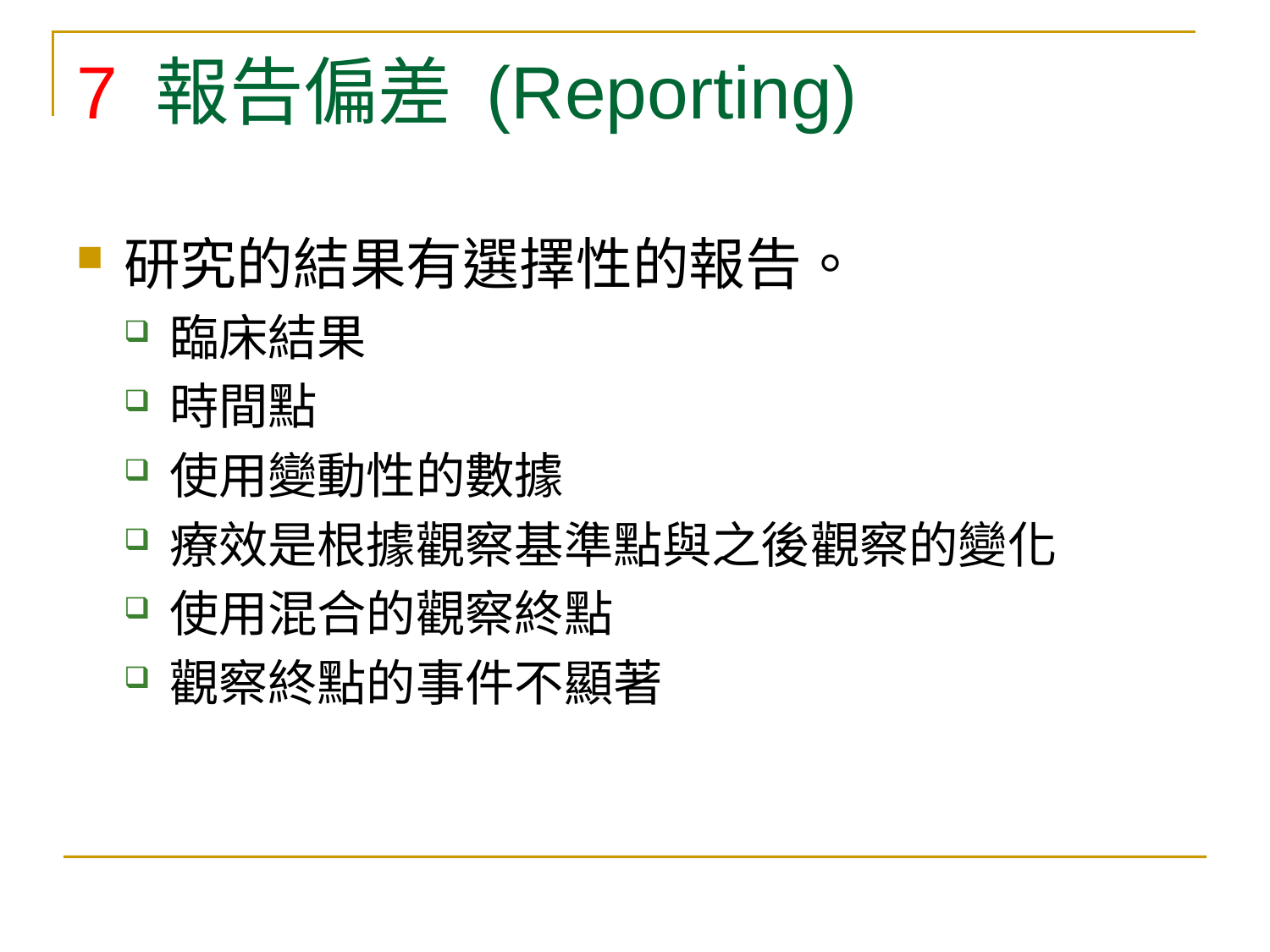

# 7 報告偏差 (Reporting)
研究的結果有選擇性的報告。
臨床結果
時間點
使用變動性的數據
療效是根據觀察基準點與之後觀察的變化
使用混合的觀察終點
觀察終點的事件不顯著